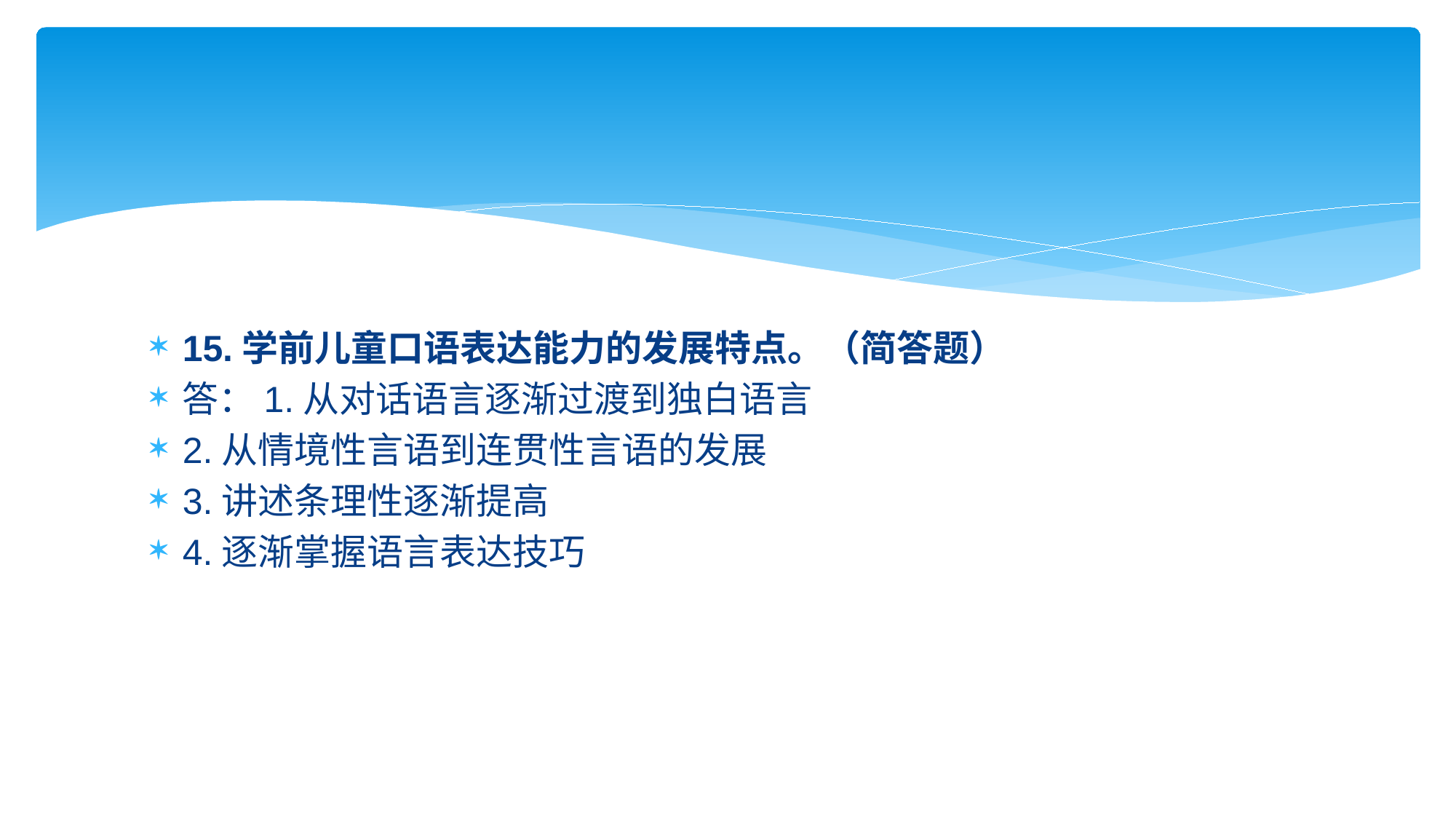

#
15.学前儿童口语表达能力的发展特点。（简答题）
答：1.从对话语言逐渐过渡到独白语言
2.从情境性言语到连贯性言语的发展
3.讲述条理性逐渐提高
4.逐渐掌握语言表达技巧